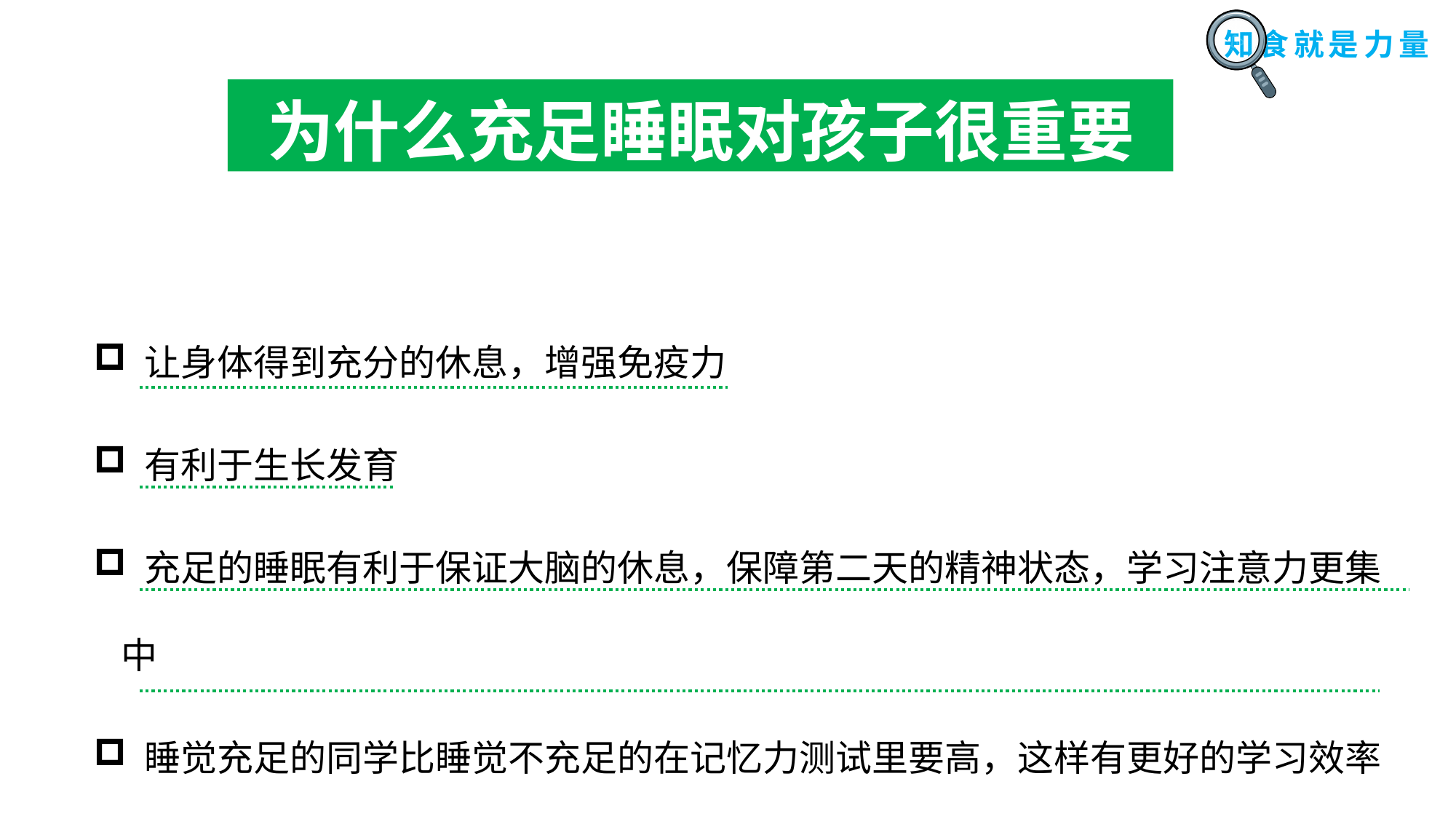

为什么充足睡眠对孩子很重要
 让身体得到充分的休息，增强免疫力
 有利于生长发育
 充足的睡眠有利于保证大脑的休息，保障第二天的精神状态，学习注意力更集中
 睡觉充足的同学比睡觉不充足的在记忆力测试里要高，这样有更好的学习效率